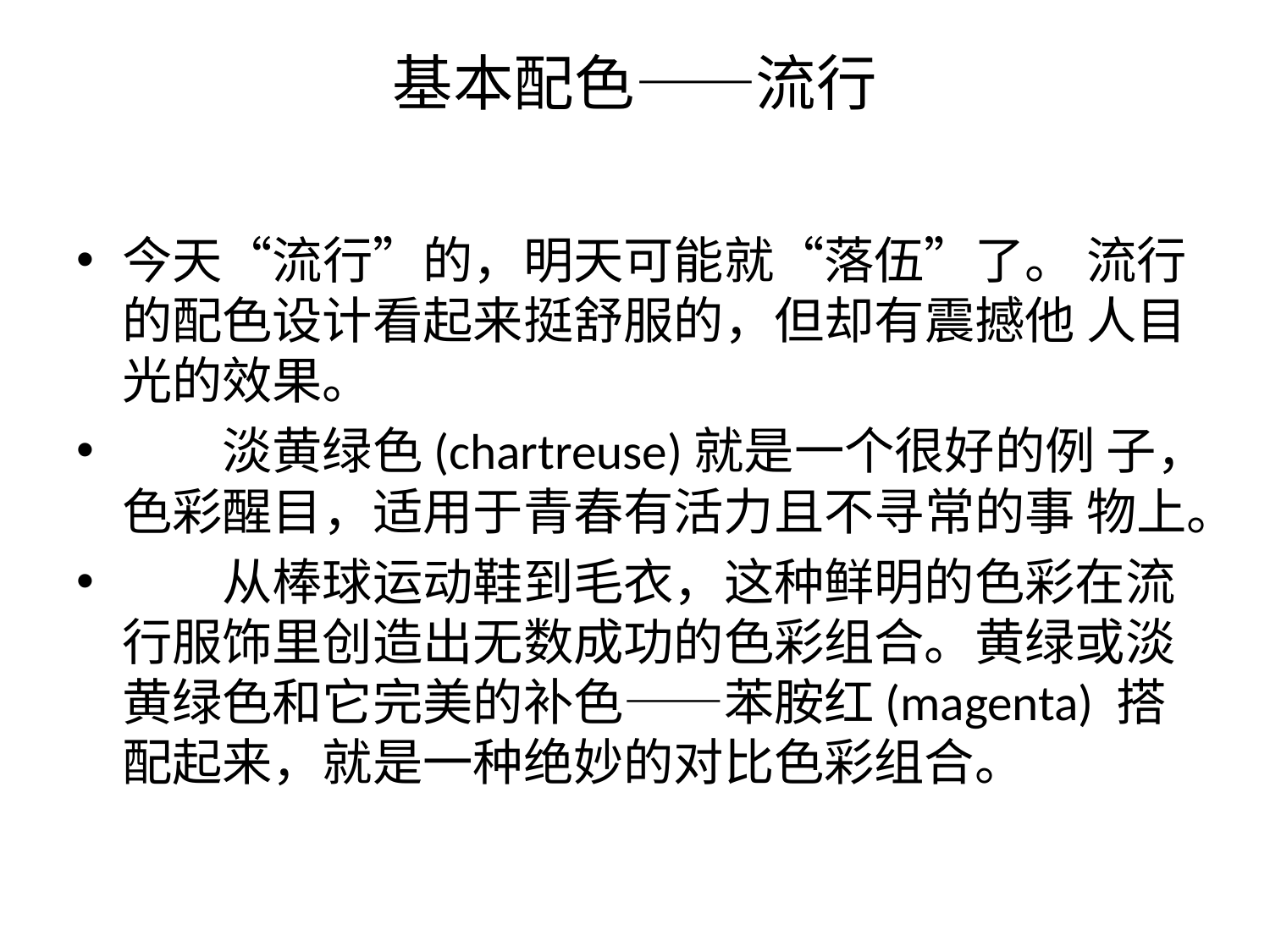

# 基本配色——流行
今天“流行”的，明天可能就“落伍”了。 流行的配色设计看起来挺舒服的，但却有震撼他 人目光的效果。
　　淡黄绿色(chartreuse)就是一个很好的例 子，色彩醒目，适用于青春有活力且不寻常的事 物上。
　　从棒球运动鞋到毛衣，这种鲜明的色彩在流 行服饰里创造出无数成功的色彩组合。黄绿或淡 黄绿色和它完美的补色——苯胺红(magenta) 搭配起来，就是一种绝妙的对比色彩组合。